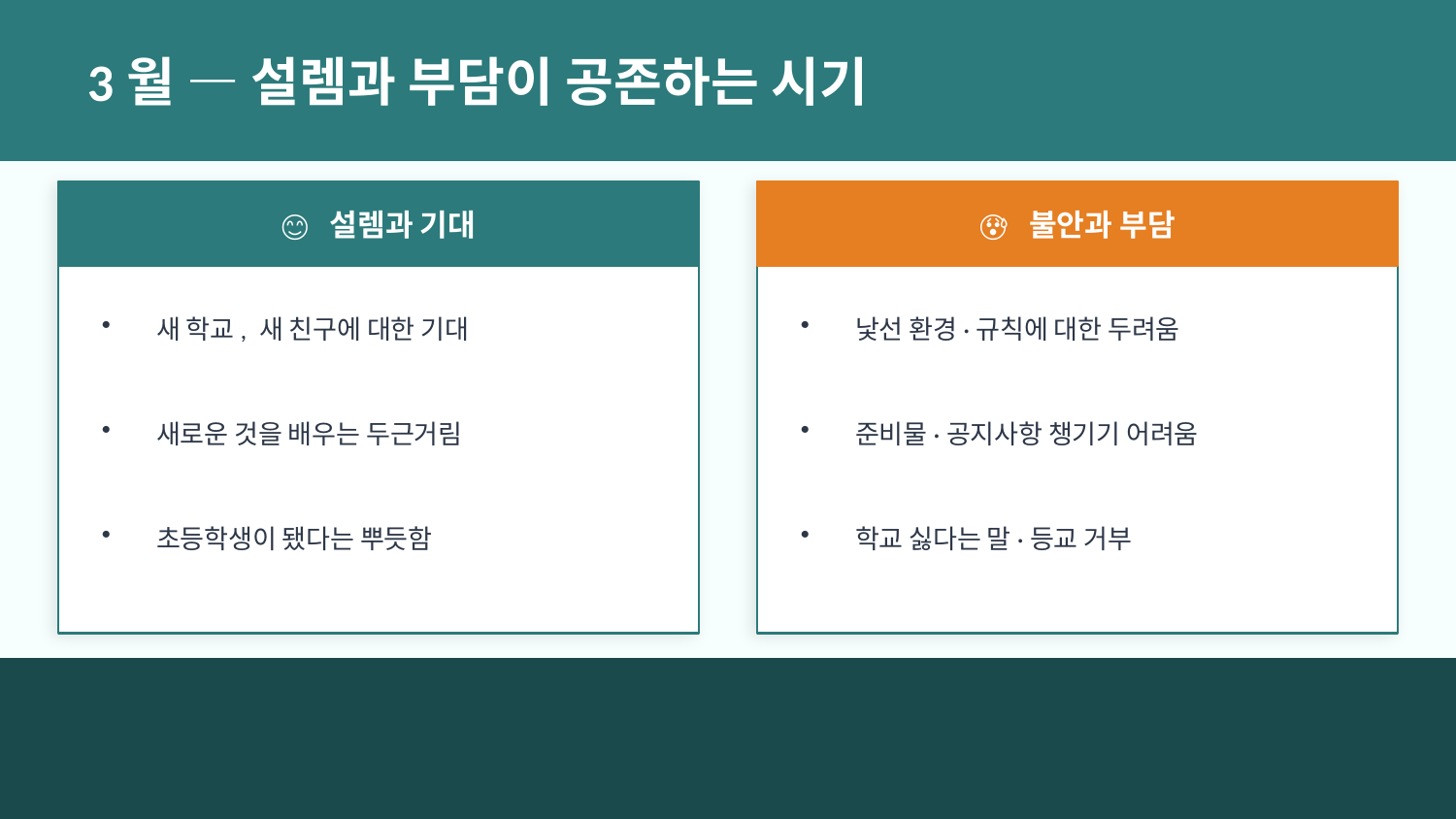

3월 — 설렘과 부담이 공존하는 시기

😊  설렘과 기대

😰  불안과 부담
새 학교, 새 친구에 대한 기대
낯선 환경·규칙에 대한 두려움
새로운 것을 배우는 두근거림
준비물·공지사항 챙기기 어려움
초등학생이 됐다는 뿌듯함
학교 싫다는 말·등교 거부